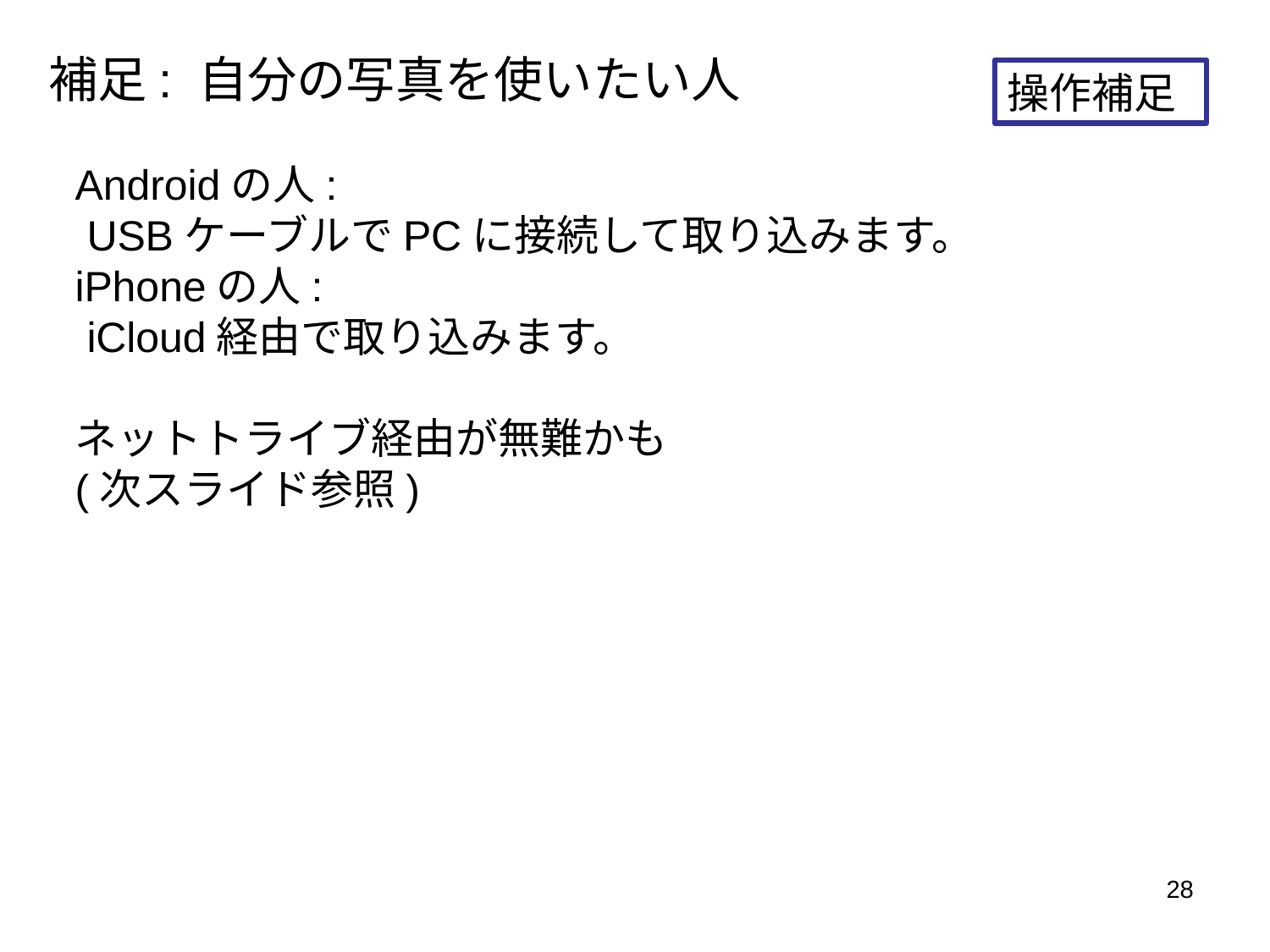

補足: 自分の写真を使いたい人
操作補足
Androidの人:
 USBケーブルでPCに接続して取り込みます。
iPhoneの人:
 iCloud経由で取り込みます。

ネットトライブ経由が無難かも
(次スライド参照)
28